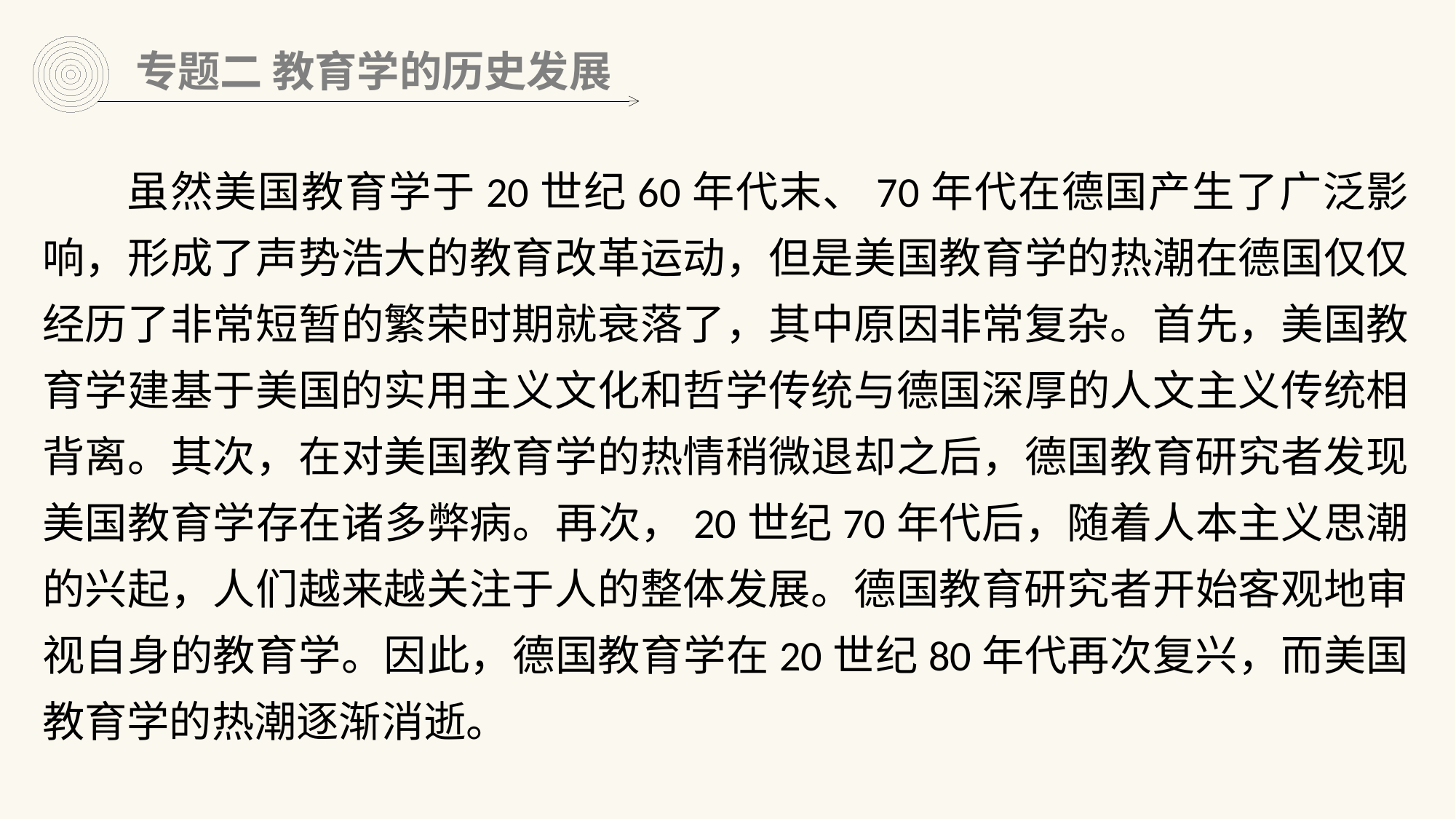

专题二 教育学的历史发展
虽然美国教育学于20世纪60年代末、70年代在德国产生了广泛影响，形成了声势浩大的教育改革运动，但是美国教育学的热潮在德国仅仅经历了非常短暂的繁荣时期就衰落了，其中原因非常复杂。首先，美国教育学建基于美国的实用主义文化和哲学传统与德国深厚的人文主义传统相背离。其次，在对美国教育学的热情稍微退却之后，德国教育研究者发现美国教育学存在诸多弊病。再次，20世纪70年代后，随着人本主义思潮的兴起，人们越来越关注于人的整体发展。德国教育研究者开始客观地审视自身的教育学。因此，德国教育学在20世纪80年代再次复兴，而美国教育学的热潮逐渐消逝。